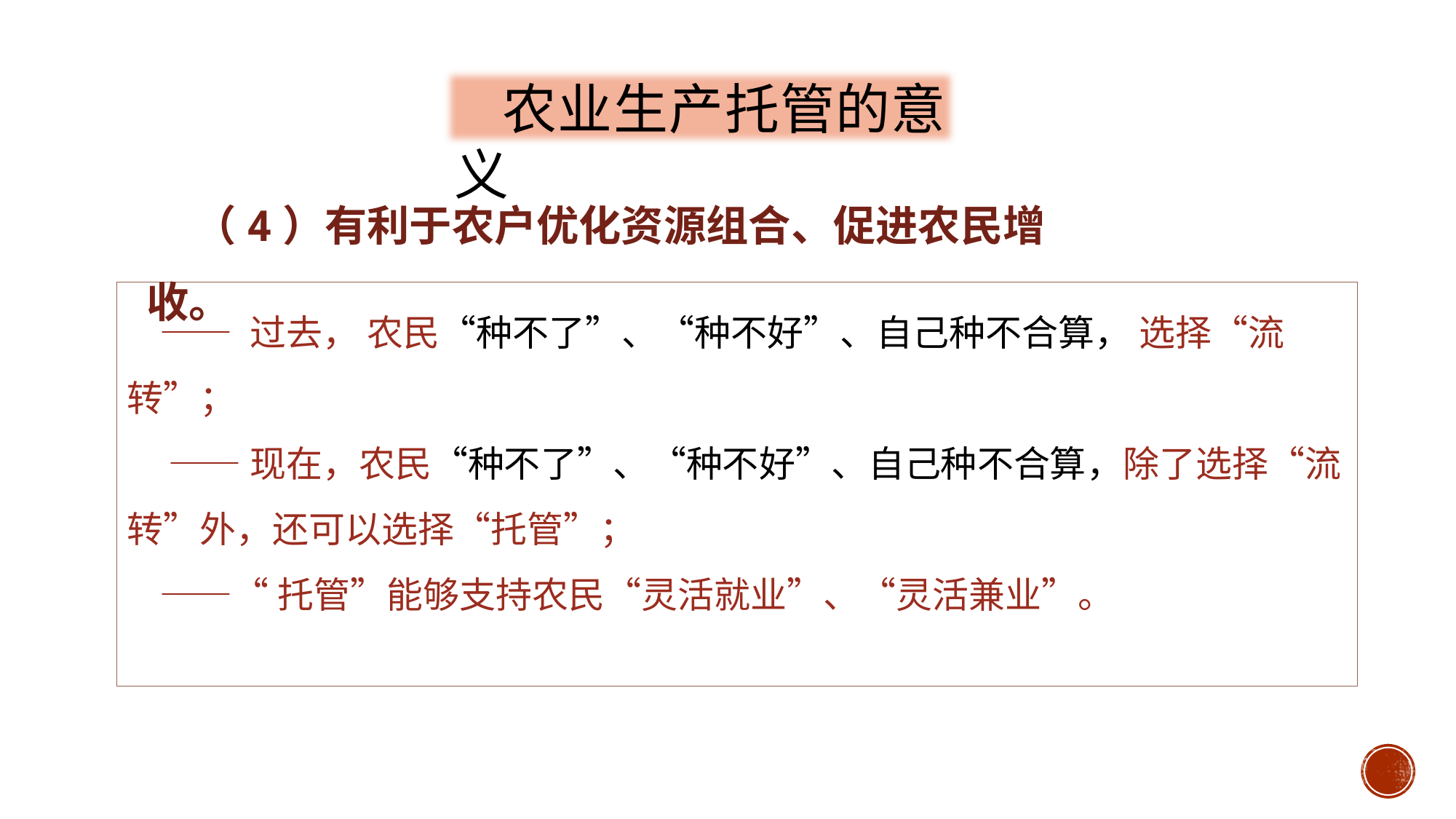

农业生产托管的意义
（4）有利于农户优化资源组合、促进农民增收。
    —— 过去， 农民“种不了”、“种不好”、自己种不合算， 选择“流转”；
     ——现在，农民“种不了”、“种不好”、自己种不合算，除了选择“流转”外，还可以选择“托管”；
    ——“托管”能够支持农民“灵活就业”、“灵活兼业”。